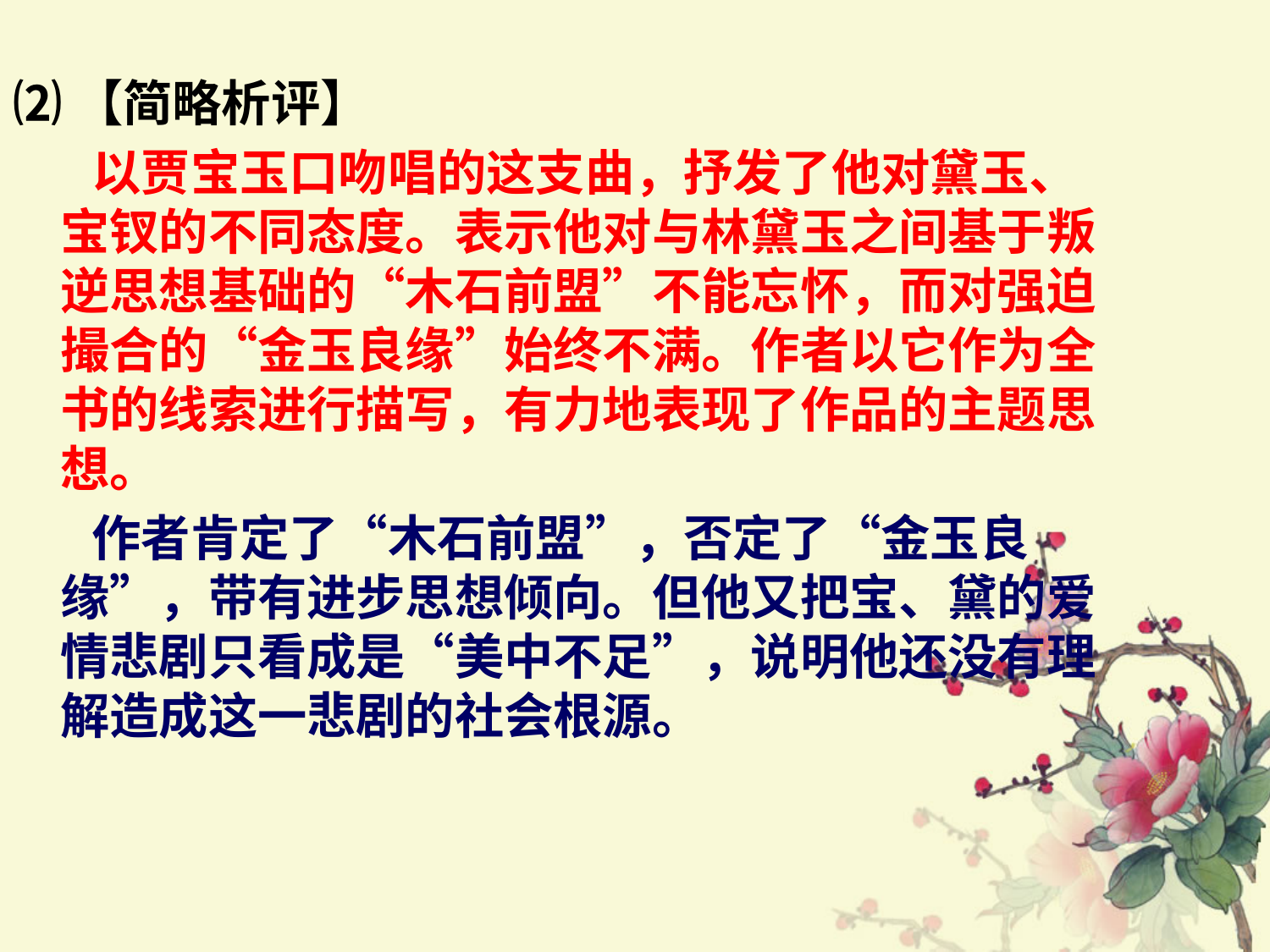

⑵【简略析评】
      以贾宝玉口吻唱的这支曲，抒发了他对黛玉、宝钗的不同态度。表示他对与林黛玉之间基于叛逆思想基础的“木石前盟”不能忘怀，而对强迫撮合的“金玉良缘”始终不满。作者以它作为全书的线索进行描写，有力地表现了作品的主题思想。
      作者肯定了“木石前盟”，否定了“金玉良缘”，带有进步思想倾向。但他又把宝、黛的爱情悲剧只看成是“美中不足”，说明他还没有理解造成这一悲剧的社会根源。